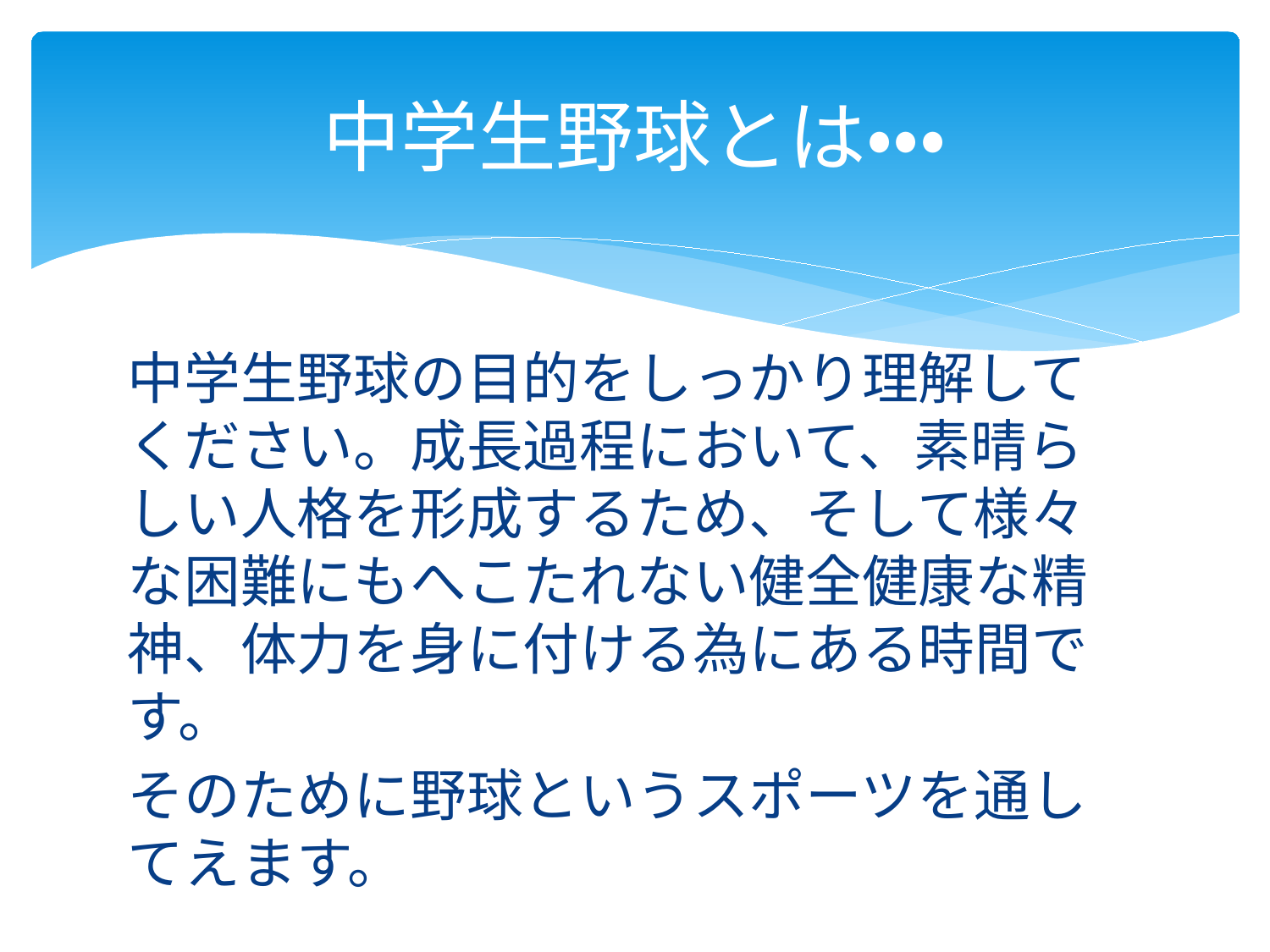

# 中学生野球とは・・・
中学生野球の目的をしっかり理解してください。成長過程において、素晴らしい人格を形成するため、そして様々な困難にもへこたれない健全健康な精神、体力を身に付ける為にある時間です。
そのために野球というスポーツを通してえます。